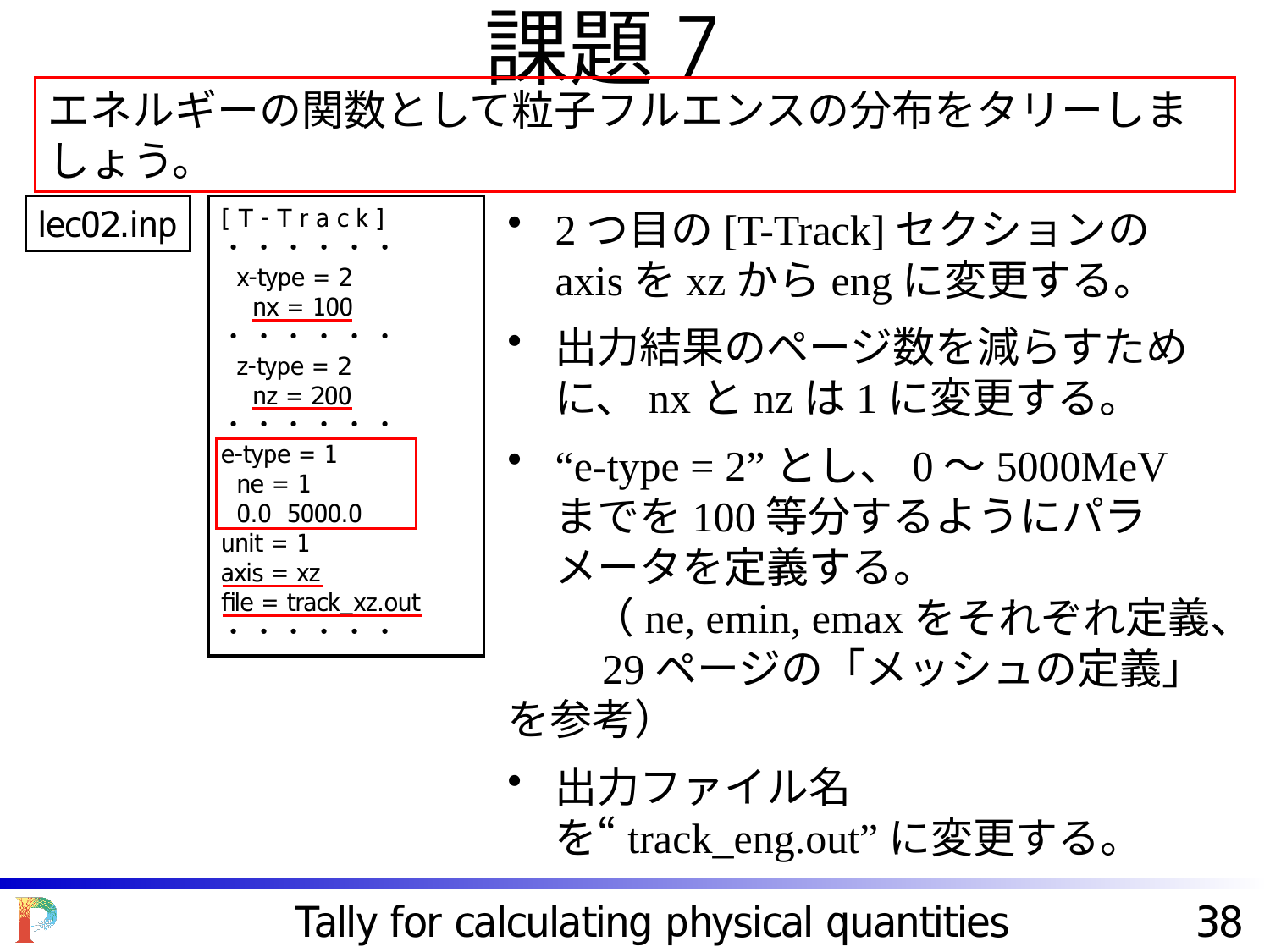

課題7
エネルギーの関数として粒子フルエンスの分布をタリーしましょう。
lec02.inp
[ T - T r a c k ]
・ ・ ・ ・ ・ ・
  x-type = 2
    nx = 100
・ ・ ・ ・ ・ ・
  z-type = 2
    nz = 200
・ ・ ・ ・ ・ ・
e-type = 1
  ne = 1
  0.0  5000.0
unit = 1
axis = xz
file = track_xz.out
・ ・ ・ ・ ・ ・
2つ目の[T-Track]セクションのaxisをxzからengに変更する。

出力結果のページ数を減らすために、nxとnzは1に変更する。

“e-type = 2”とし、0～5000MeVまでを100等分するようにパラメータを定義する。
　　（ne, emin, emaxをそれぞれ定義、
　　29ページの「メッシュの定義」を参考）

出力ファイル名を“track_eng.out”に変更する。

Tally for calculating physical quantities